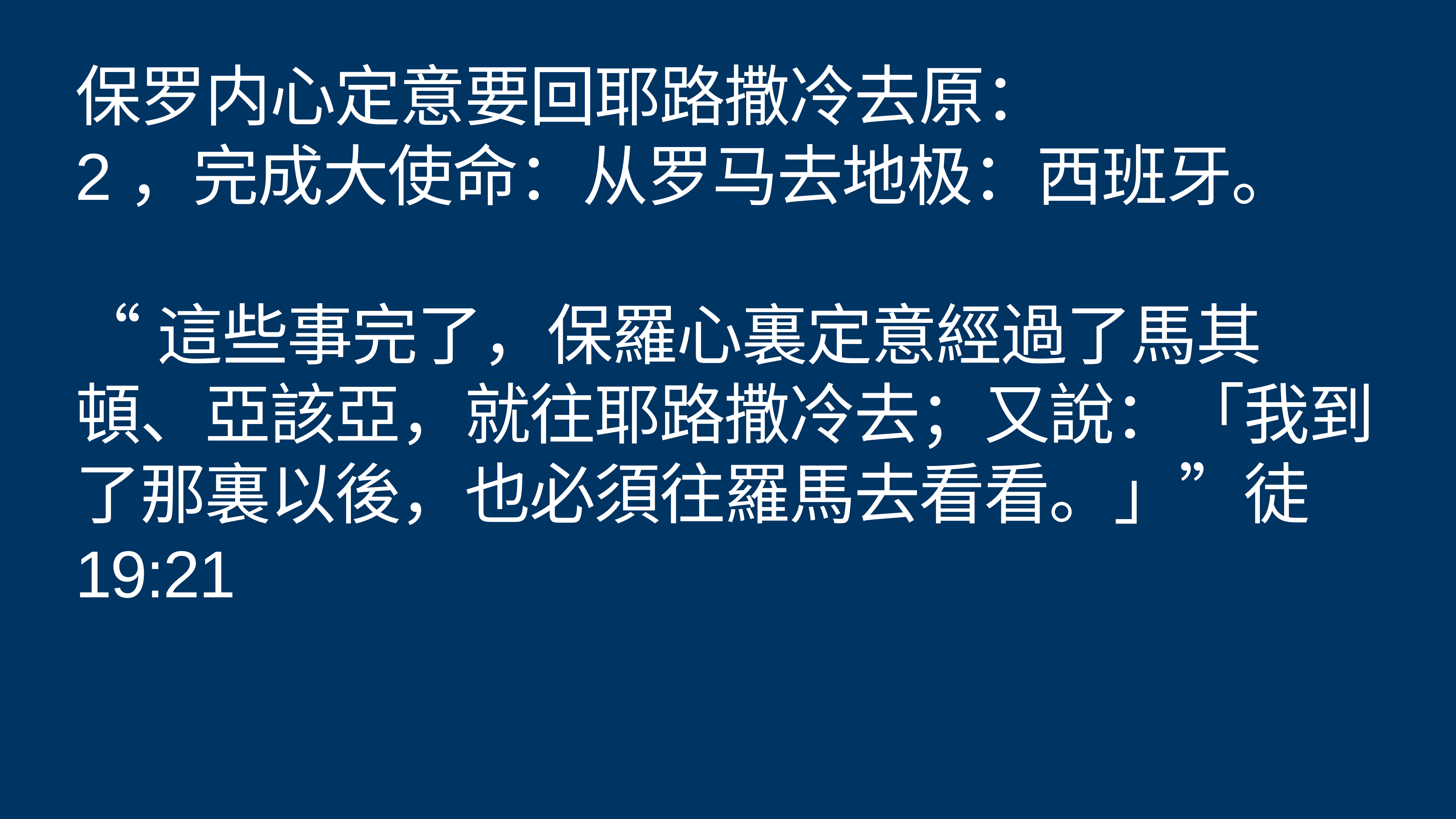

# 保罗内心定意要回耶路撒冷去原：
2，完成大使命：从罗马去地极：西班牙。

“這些事完了，保羅心裏定意經過了馬其頓、亞該亞，就往耶路撒冷去；又說：「我到了那裏以後，也必須往羅馬去看看。」”徒19:21